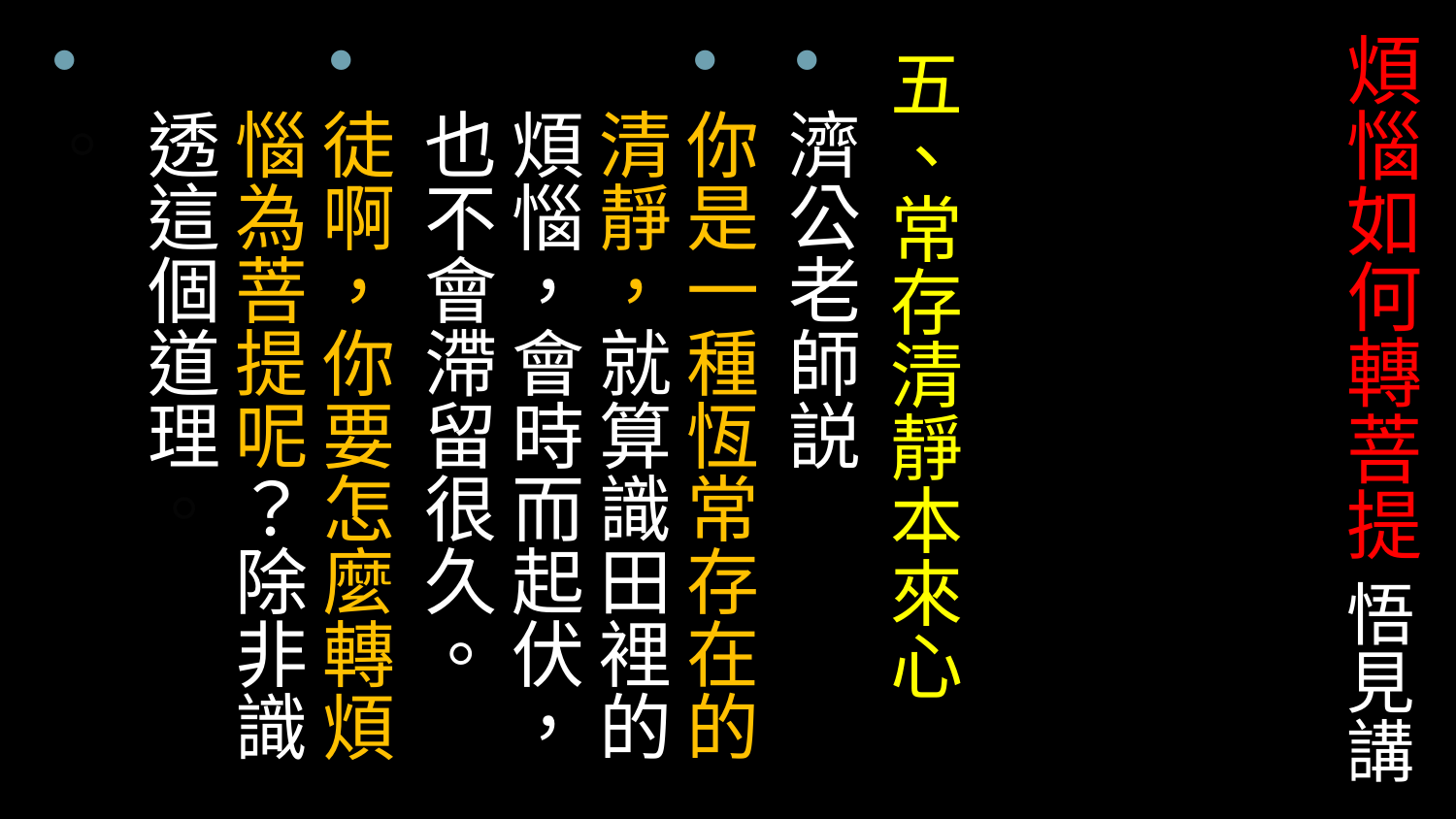

# 煩惱如何轉菩提 悟見講
五、常存清靜本來心
濟公老師説
你是一種恆常存在的清靜，就算識田裡的煩惱，會時而起伏，也不會滯留很久。
徒啊，你要怎麼轉煩惱為菩提呢？除非識透這個道理。
。